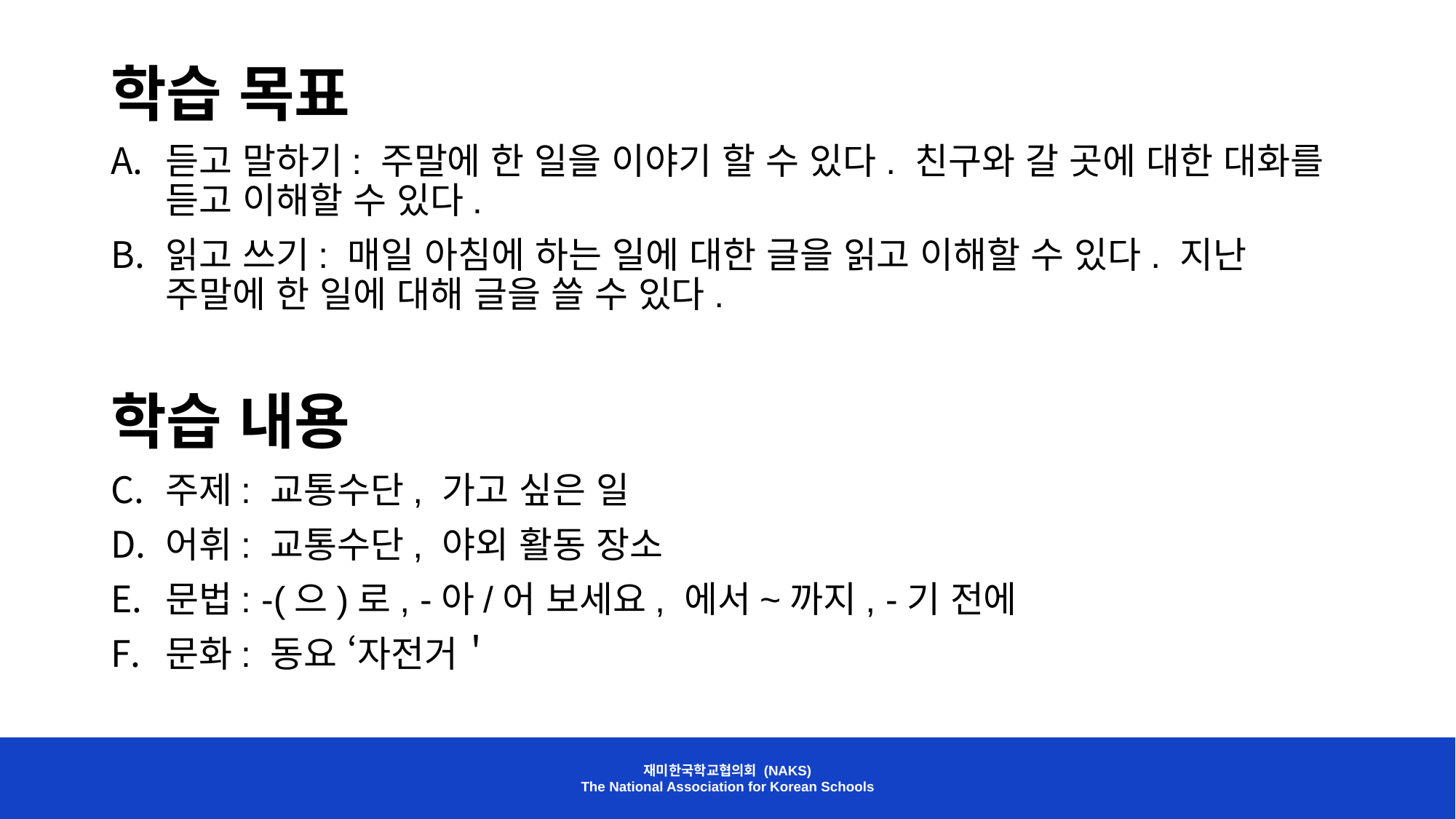

# 학습 목표
듣고 말하기: 주말에 한 일을 이야기 할 수 있다. 친구와 갈 곳에 대한 대화를 듣고 이해할 수 있다.
읽고 쓰기: 매일 아침에 하는 일에 대한 글을 읽고 이해할 수 있다. 지난 주말에 한 일에 대해 글을 쓸 수 있다.

학습 내용
주제: 교통수단, 가고 싶은 일
어휘: 교통수단, 야외 활동 장소
문법: -(으)로, -아/어 보세요, 에서~까지, -기 전에
문화: 동요 ‘자전거＇